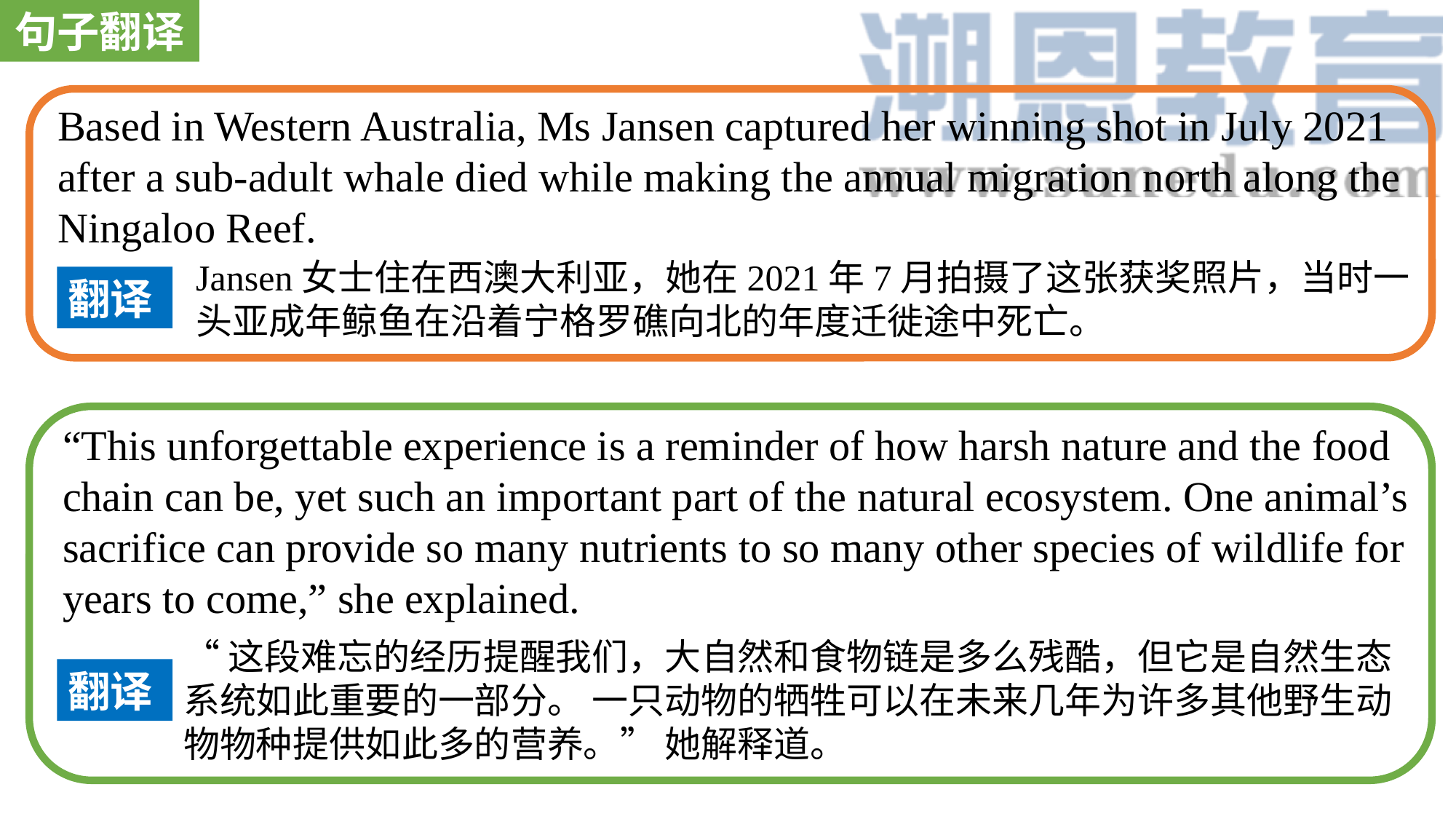

句子翻译

Based in Western Australia, Ms Jansen captured her winning shot in July 2021 after a sub-adult whale died while making the annual migration north along the Ningaloo Reef.
Jansen女士住在西澳大利亚，她在2021年7月拍摄了这张获奖照片，当时一头亚成年鲸鱼在沿着宁格罗礁向北的年度迁徙途中死亡。
翻译

“This unforgettable experience is a reminder of how harsh nature and the food chain can be, yet such an important part of the natural ecosystem. One animal’s sacrifice can provide so many nutrients to so many other species of wildlife for years to come,” she explained.
“这段难忘的经历提醒我们，大自然和食物链是多么残酷，但它是自然生态系统如此重要的一部分。 一只动物的牺牲可以在未来几年为许多其他野生动物物种提供如此多的营养。” 她解释道。
翻译